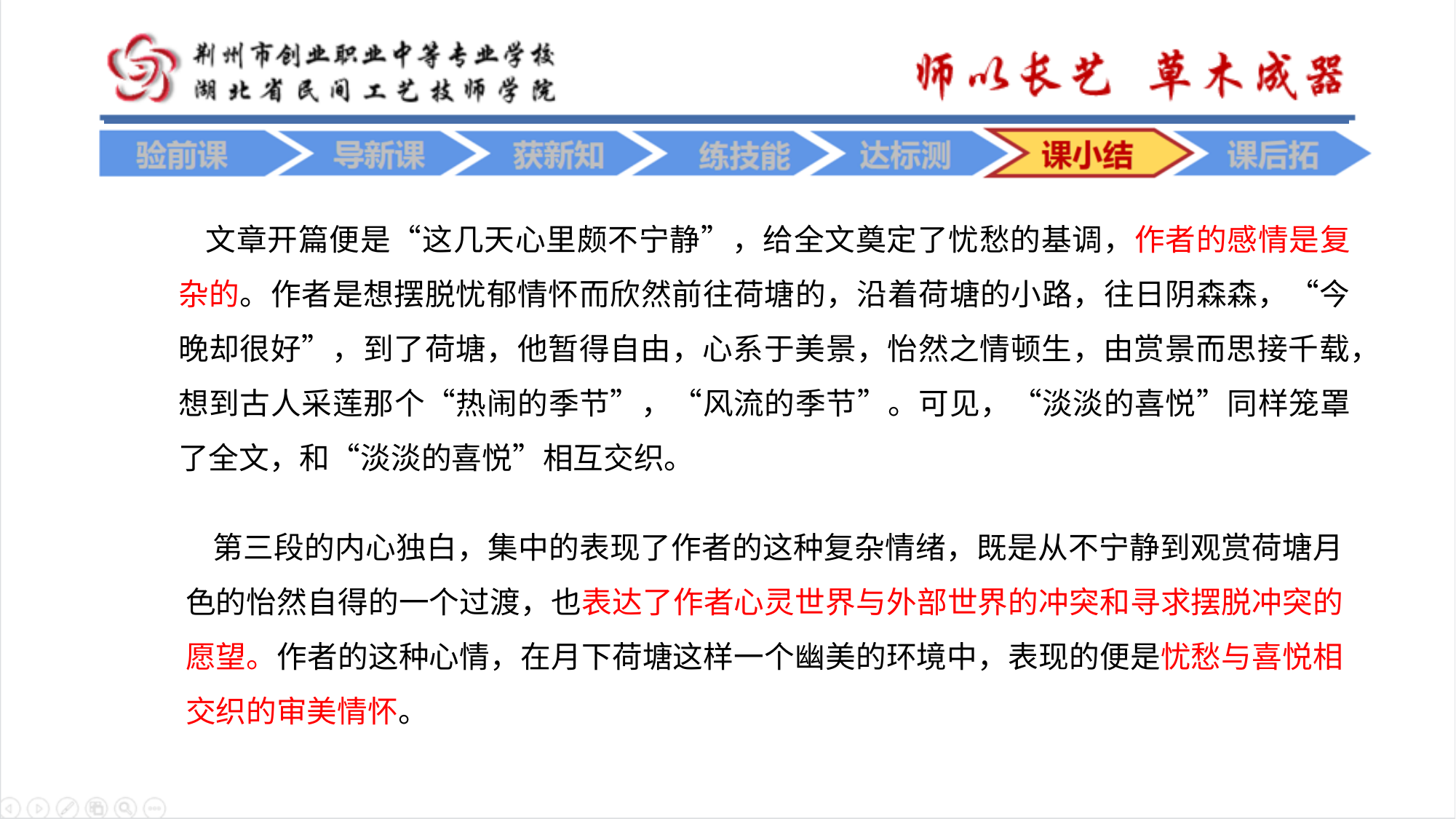

文章开篇便是“这几天心里颇不宁静”，给全文奠定了忧愁的基调，作者的感情是复杂的。作者是想摆脱忧郁情怀而欣然前往荷塘的，沿着荷塘的小路，往日阴森森，“今晚却很好”，到了荷塘，他暂得自由，心系于美景，怡然之情顿生，由赏景而思接千载，想到古人采莲那个“热闹的季节”，“风流的季节”。可见，“淡淡的喜悦”同样笼罩了全文，和“淡淡的喜悦”相互交织。
第三段的内心独白，集中的表现了作者的这种复杂情绪，既是从不宁静到观赏荷塘月色的怡然自得的一个过渡，也表达了作者心灵世界与外部世界的冲突和寻求摆脱冲突的愿望。作者的这种心情，在月下荷塘这样一个幽美的环境中，表现的便是忧愁与喜悦相交织的审美情怀。